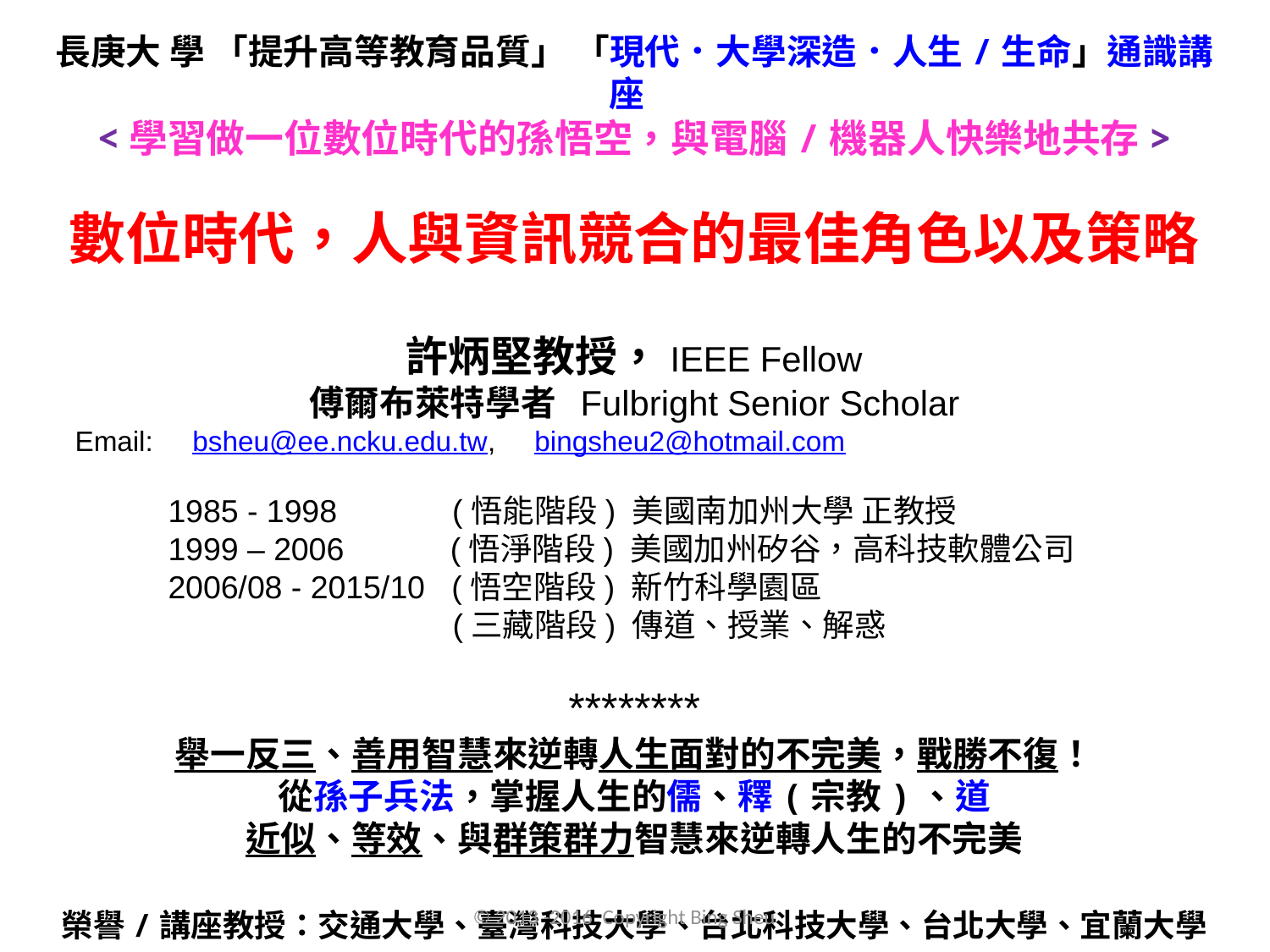

長庚大 學 「提升高等教育品質」 「現代．大學深造．人生/生命」通識講座
<學習做一位數位時代的孫悟空，與電腦/機器人快樂地共存>

數位時代，人與資訊競合的最佳角色以及策略

許炳堅教授，IEEE Fellow
傅爾布萊特學者  Fulbright Senior Scholar
    Email:     bsheu@ee.ncku.edu.tw,     bingsheu2@hotmail.com

              1985 - 1998             (悟能階段) 美國南加州大學 正教授
              1999 – 2006            (悟淨階段) 美國加州矽谷，高科技軟體公司
              2006/08 - 2015/10   (悟空階段) 新竹科學園區
                                              (三藏階段) 傳道、授業、解惑

********
舉一反三、善用智慧來逆轉人生面對的不完美，戰勝不復！
從孫子兵法，掌握人生的儒、釋(宗教)、道
近似、等效、與群策群力智慧來逆轉人生的不完美

榮譽/講座教授：交通大學、臺灣科技大學、台北科技大學、台北大學、宜蘭大學
© 2013 -2016  Copyright Bing Sheu